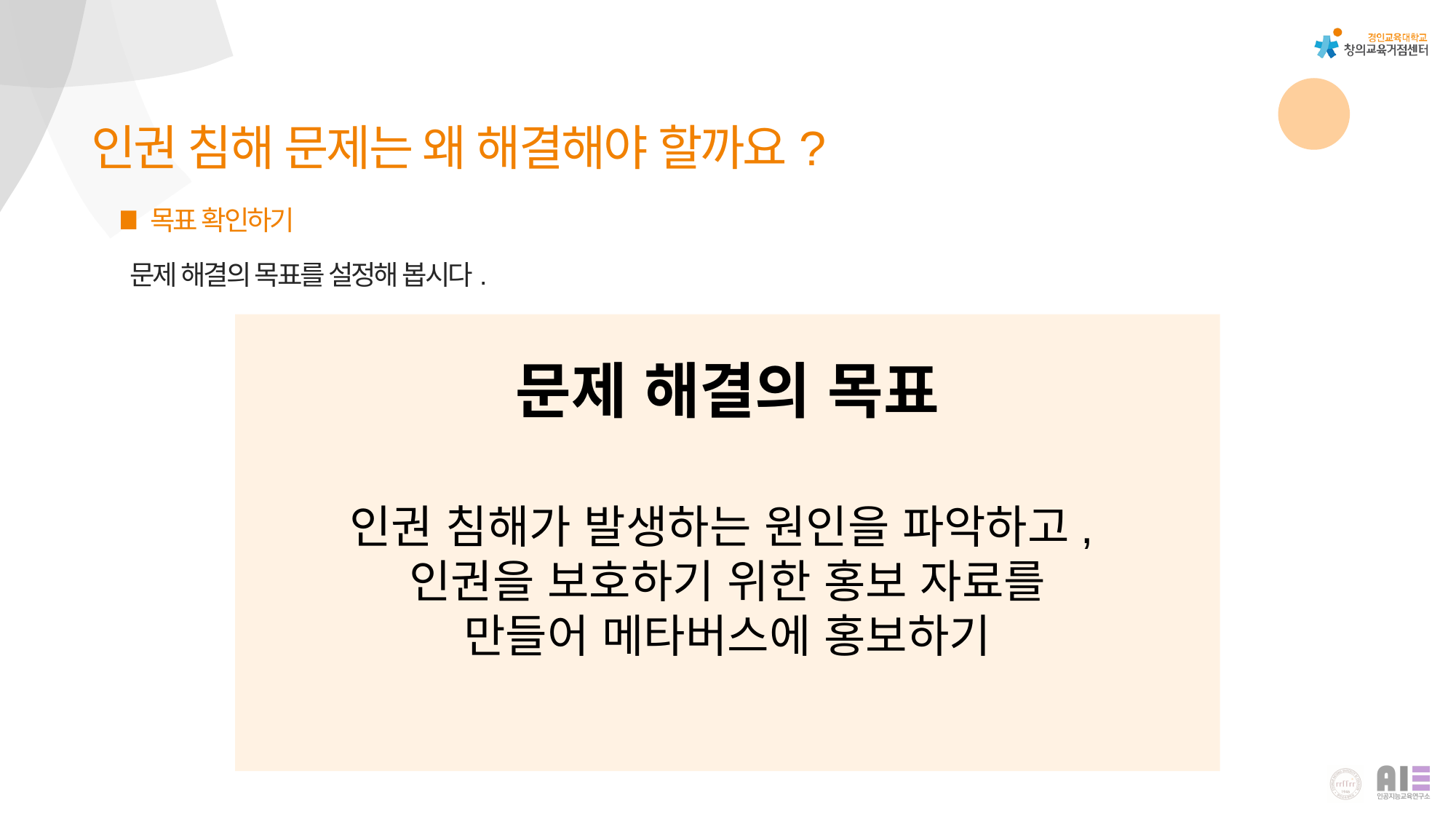

인권 침해 문제는 왜 해결해야 할까요?
목표 확인하기

문제 해결의 목표를 설정해 봅시다.

문제 해결의 목표

인권 침해가 발생하는 원인을 파악하고,
인권을 보호하기 위한 홍보 자료를
만들어 메타버스에 홍보하기